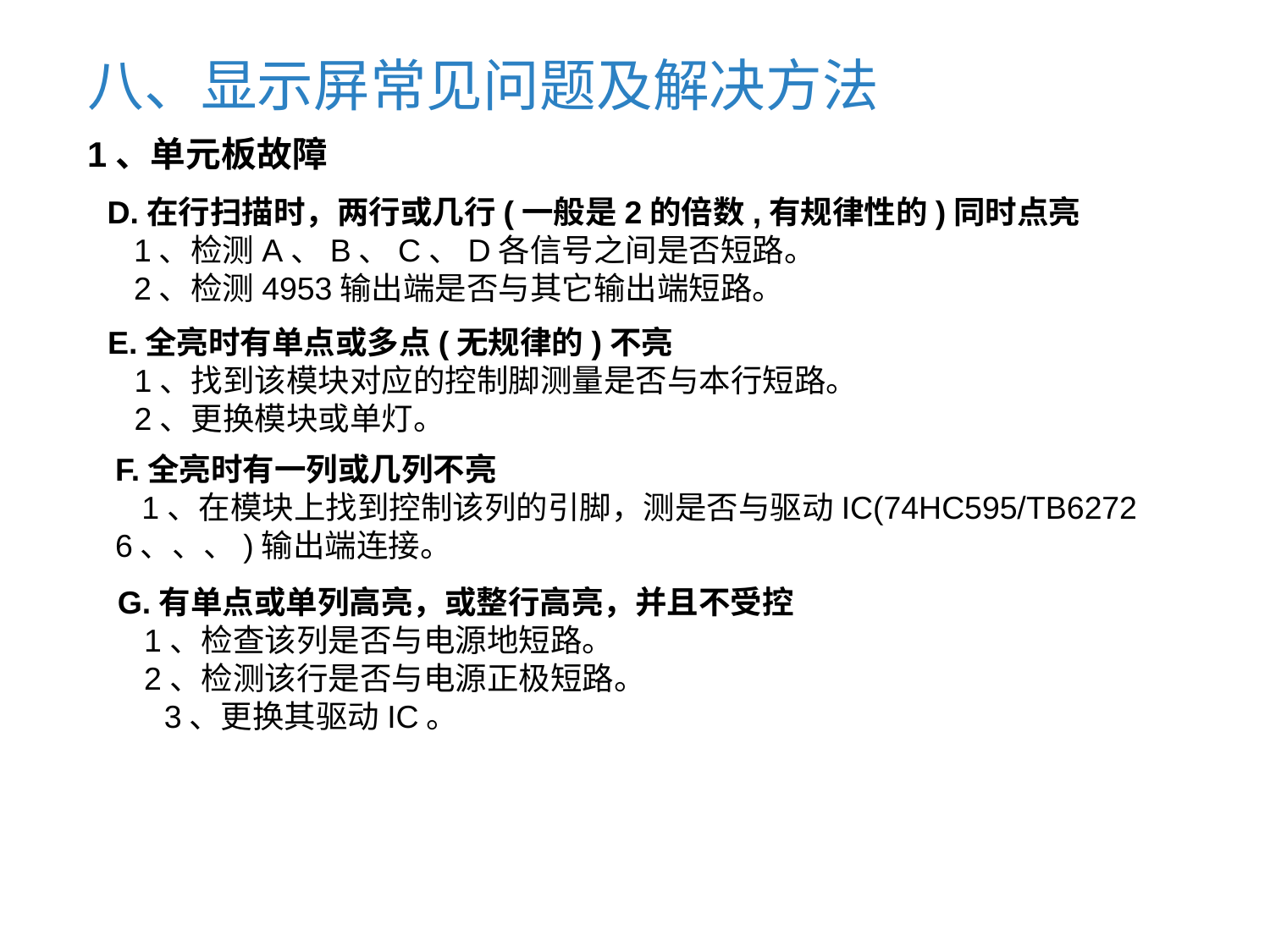

# 八、显示屏常见问题及解决方法
1、单元板故障
D.在行扫描时，两行或几行(一般是2的倍数,有规律性的)同时点亮
   1、检测A、B、C、D各信号之间是否短路。
   2、检测4953输出端是否与其它输出端短路。
E.全亮时有单点或多点(无规律的)不亮
   1、找到该模块对应的控制脚测量是否与本行短路。
   2、更换模块或单灯。
F.全亮时有一列或几列不亮
   1、在模块上找到控制该列的引脚，测是否与驱动IC(74HC595/TB62726、、、)输出端连接。
G.有单点或单列高亮，或整行高亮，并且不受控
   1、检查该列是否与电源地短路。
   2、检测该行是否与电源正极短路。
　 3、更换其驱动IC。